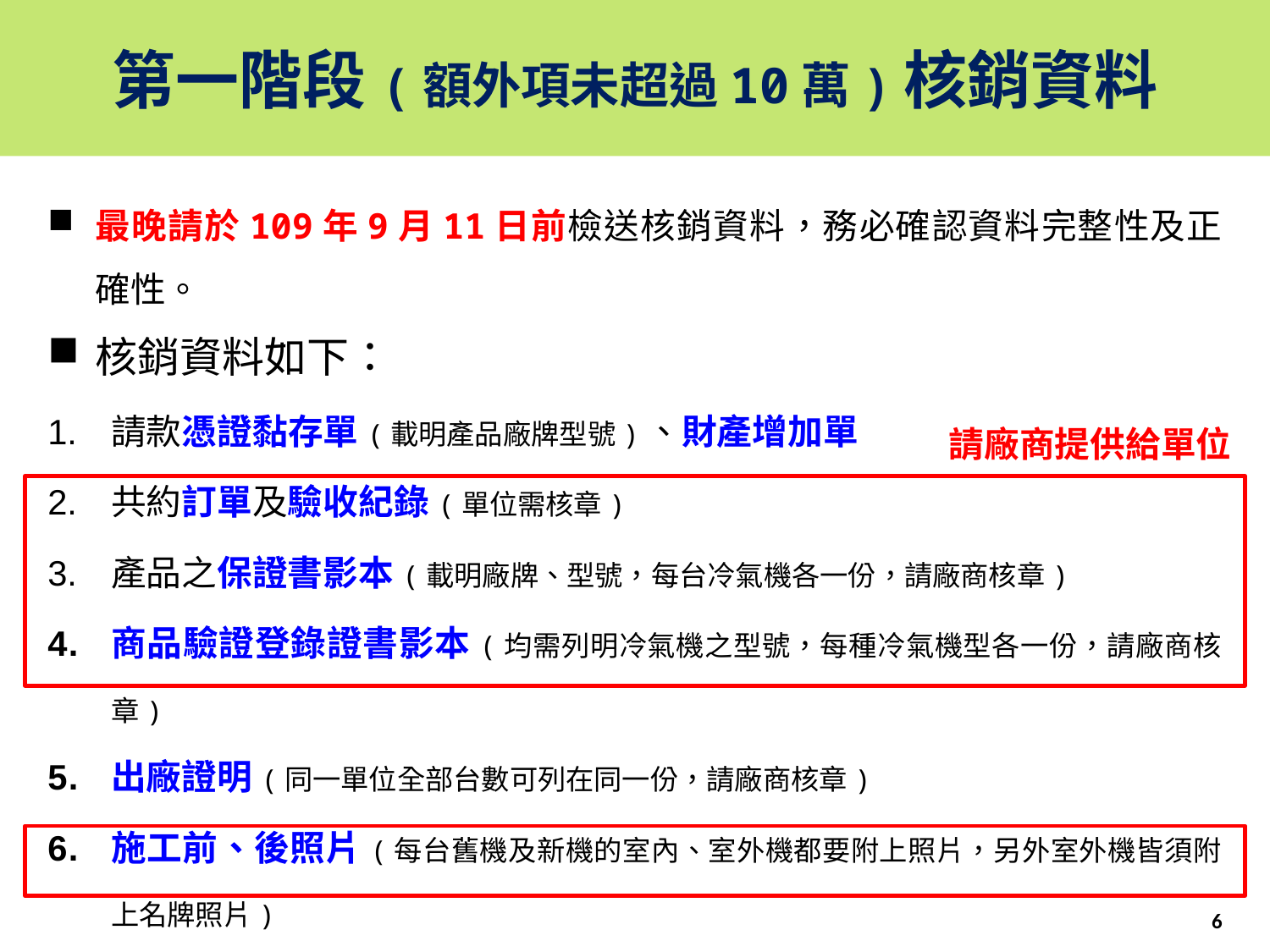

第一階段(額外項未超過10萬)核銷資料
最晚請於109年9月11日前檢送核銷資料，務必確認資料完整性及正確性。
核銷資料如下：
請款憑證黏存單(載明產品廠牌型號)、財產增加單
共約訂單及驗收紀錄(單位需核章)
產品之保證書影本(載明廠牌、型號，每台冷氣機各一份，請廠商核章)
商品驗證登錄證書影本(均需列明冷氣機之型號，每種冷氣機型各一份，請廠商核章)
出廠證明(同一單位全部台數可列在同一份，請廠商核章)
施工前、後照片(每台舊機及新機的室內、室外機都要附上照片，另外室外機皆須附上名牌照片)
廢四機聯單及廢棄物處理切結書(都要正本)

請廠商提供給單位

6